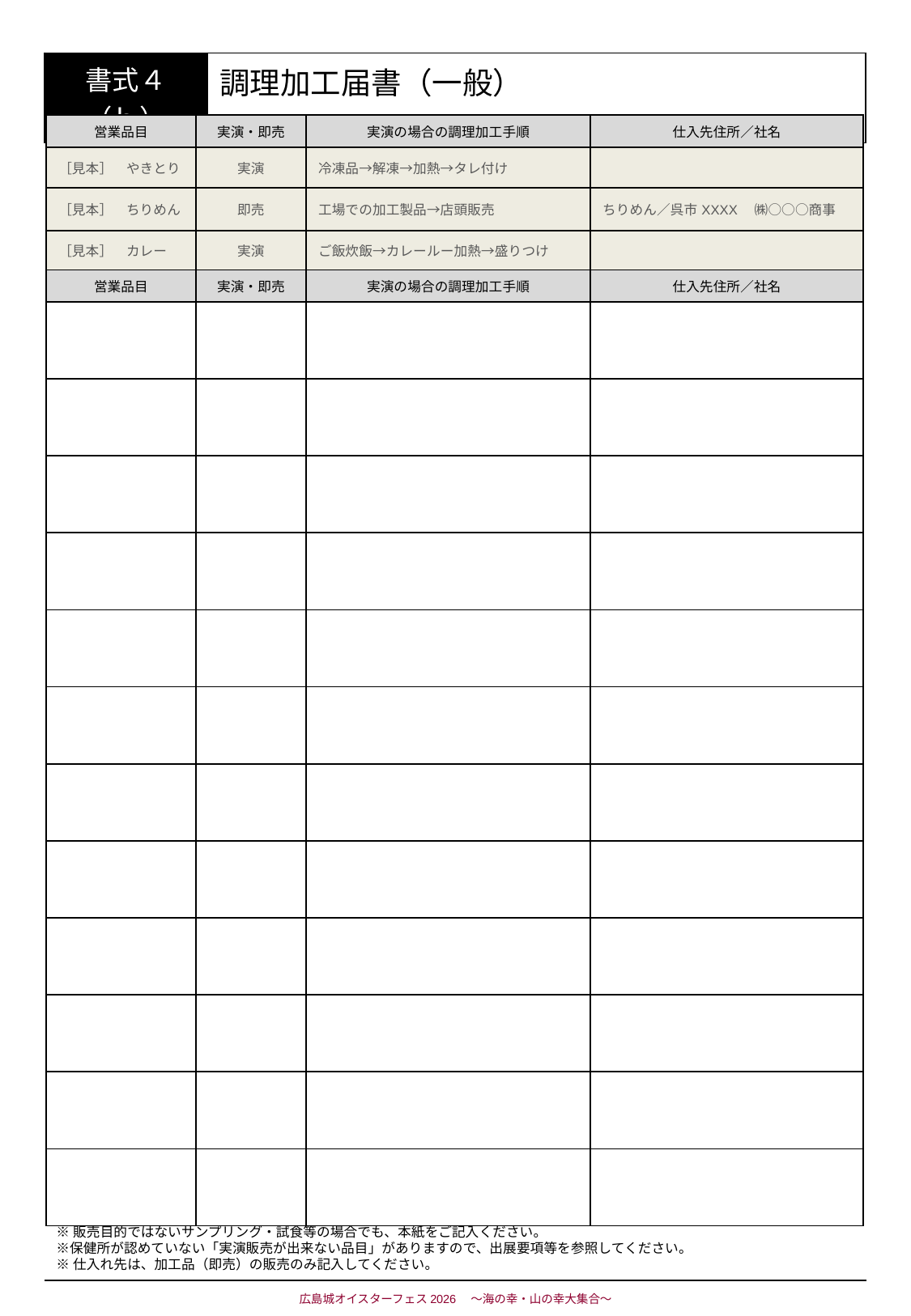

| 書式４（ｂ） | 調理加工届書（一般） |
| --- | --- |
| 営業品目 | 実演・即売 | 実演の場合の調理加工手順 | 仕入先住所／社名 |
| --- | --- | --- | --- |
| ［見本］　やきとり | 実演 | 冷凍品→解凍→加熱→タレ付け |  |
| ［見本］　ちりめん | 即売 | 工場での加工製品→店頭販売 | ちりめん／呉市XXXX　㈱○○○商事 |
| ［見本］　カレー | 実演 | ご飯炊飯→カレールー加熱→盛りつけ |  |
| 営業品目 | 実演・即売 | 実演の場合の調理加工手順 | 仕入先住所／社名 |
|  |  |  |  |
|  |  |  |  |
|  |  |  |  |
|  |  |  |  |
|  |  |  |  |
|  |  |  |  |
|  |  |  |  |
|  |  |  |  |
|  |  |  |  |
|  |  |  |  |
|  |  |  |  |
|  |  |  |  |
※販売目的ではないサンプリング・試食等の場合でも、本紙をご記入ください。
※保健所が認めていない「実演販売が出来ない品目」がありますので、出展要項等を参照してください。
※仕入れ先は、加工品（即売）の販売のみ記入してください。
広島城オイスターフェス2026　～海の幸・山の幸大集合～